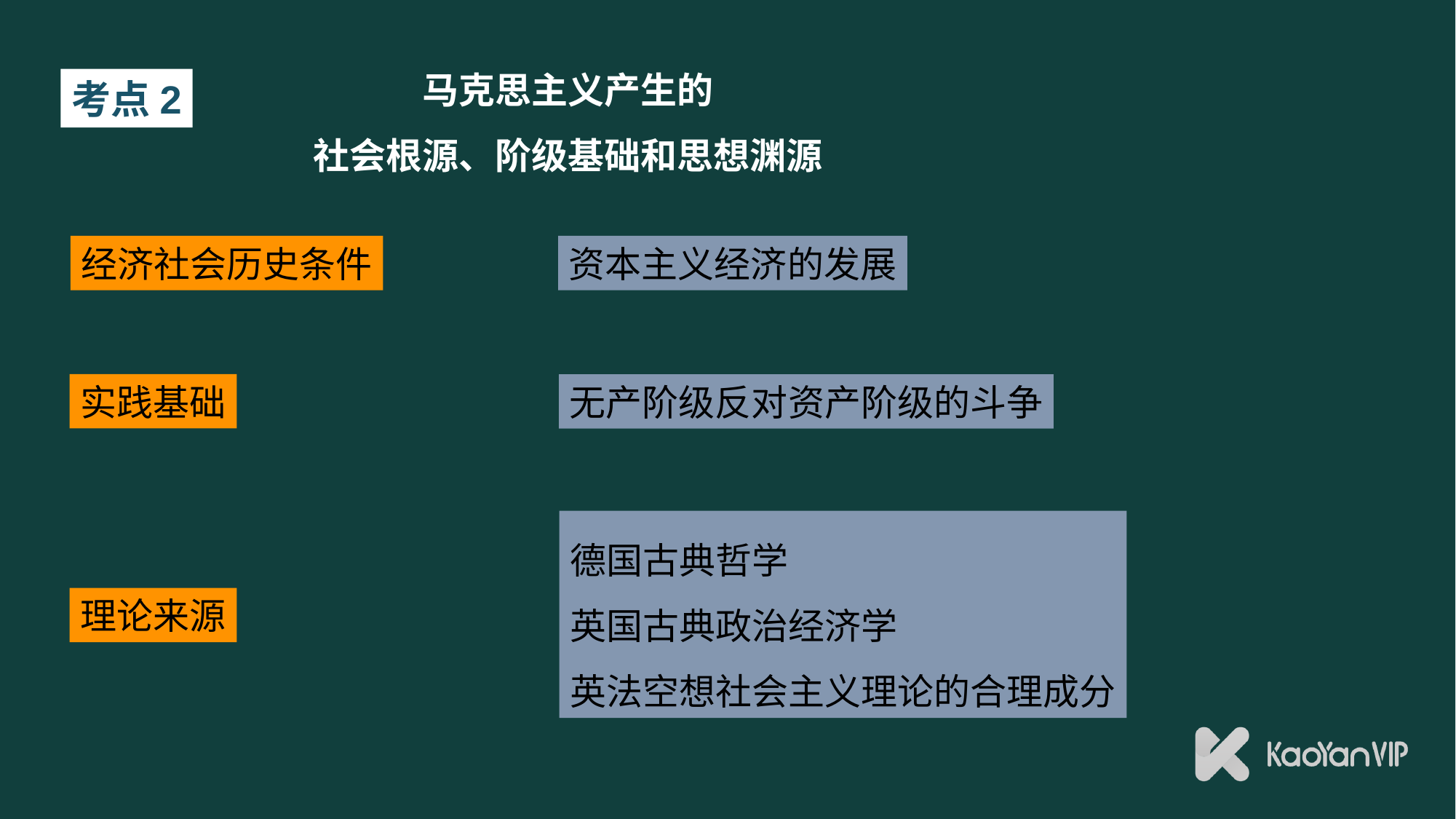

# 马克思主义产生的 社会根源、阶级基础和思想渊源
考点2
经济社会历史条件
资本主义经济的发展
实践基础
无产阶级反对资产阶级的斗争
德国古典哲学
英国古典政治经济学
英法空想社会主义理论的合理成分
理论来源